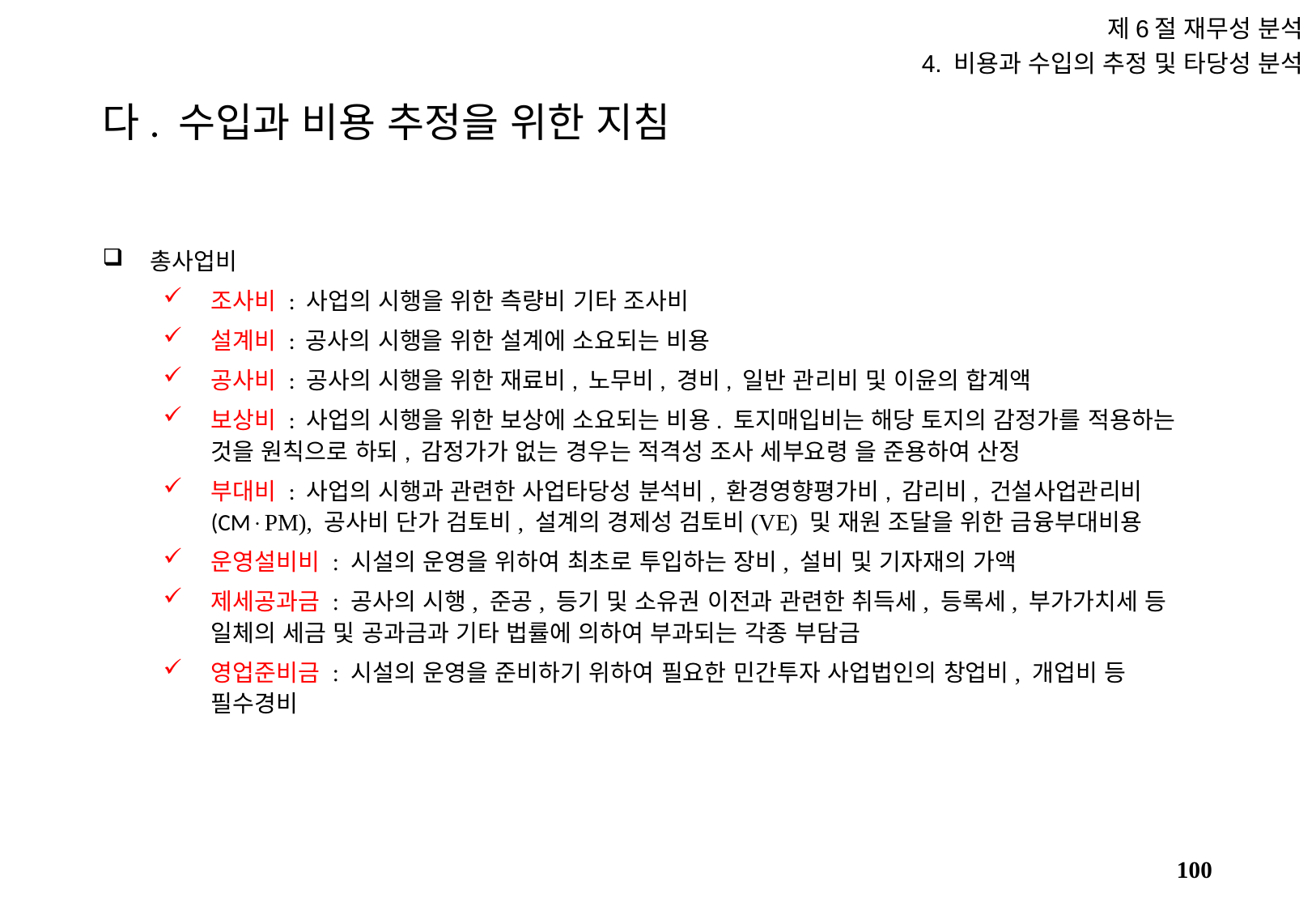

제6절 재무성 분석
4. 비용과 수입의 추정 및 타당성 분석
# 다. 수입과 비용 추정을 위한 지침
총사업비
조사비 : 사업의 시행을 위한 측량비 기타 조사비
설계비 : 공사의 시행을 위한 설계에 소요되는 비용
공사비 : 공사의 시행을 위한 재료비, 노무비, 경비, 일반 관리비 및 이윤의 합계액
보상비 : 사업의 시행을 위한 보상에 소요되는 비용. 토지매입비는 해당 토지의 감정가를 적용하는 것을 원칙으로 하되, 감정가가 없는 경우는 적격성 조사 세부요령 을 준용하여 산정
부대비 : 사업의 시행과 관련한 사업타당성 분석비, 환경영향평가비, 감리비, 건설사업관리비(CM⋅PM), 공사비 단가 검토비, 설계의 경제성 검토비(VE) 및 재원 조달을 위한 금융부대비용
운영설비비 : 시설의 운영을 위하여 최초로 투입하는 장비, 설비 및 기자재의 가액
제세공과금 : 공사의 시행, 준공, 등기 및 소유권 이전과 관련한 취득세, 등록세, 부가가치세 등 일체의 세금 및 공과금과 기타 법률에 의하여 부과되는 각종 부담금
영업준비금 : 시설의 운영을 준비하기 위하여 필요한 민간투자 사업법인의 창업비, 개업비 등 필수경비
100